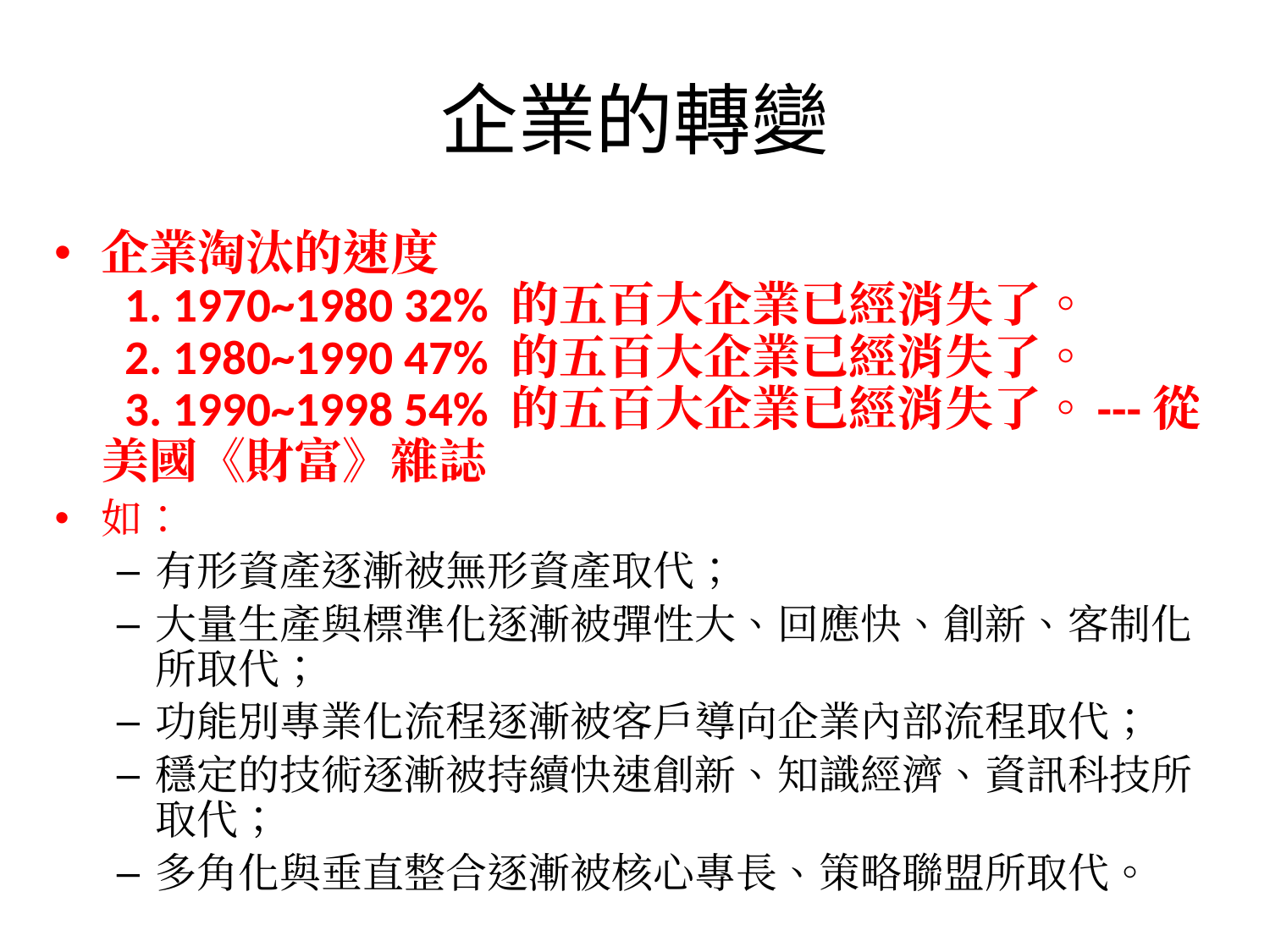

# 企業的轉變
企業淘汰的速度
 1. 1970~1980 32% 的五百大企業已經消失了。
 2. 1980~1990 47% 的五百大企業已經消失了。
 3. 1990~1998 54% 的五百大企業已經消失了。						---從美國《財富》雜誌
如：
有形資產逐漸被無形資產取代；
大量生產與標準化逐漸被彈性大、回應快、創新、客制化所取代；
功能別專業化流程逐漸被客戶導向企業內部流程取代；
穩定的技術逐漸被持續快速創新、知識經濟、資訊科技所取代；
多角化與垂直整合逐漸被核心專長、策略聯盟所取代。